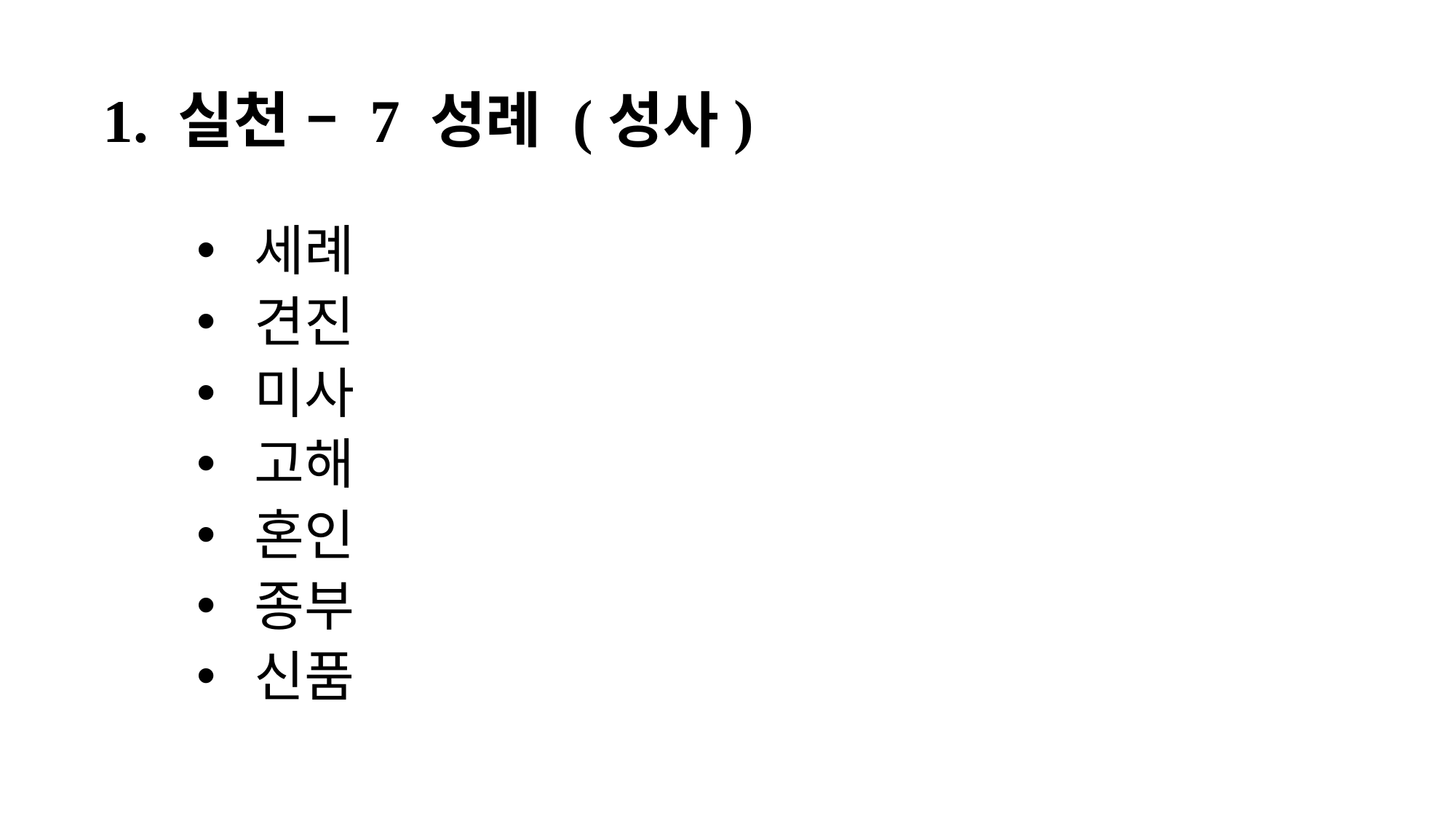

# 1. 실천 – 7 성례 (성사)
  세례
  견진
  미사
  고해
  혼인
  종부
  신품